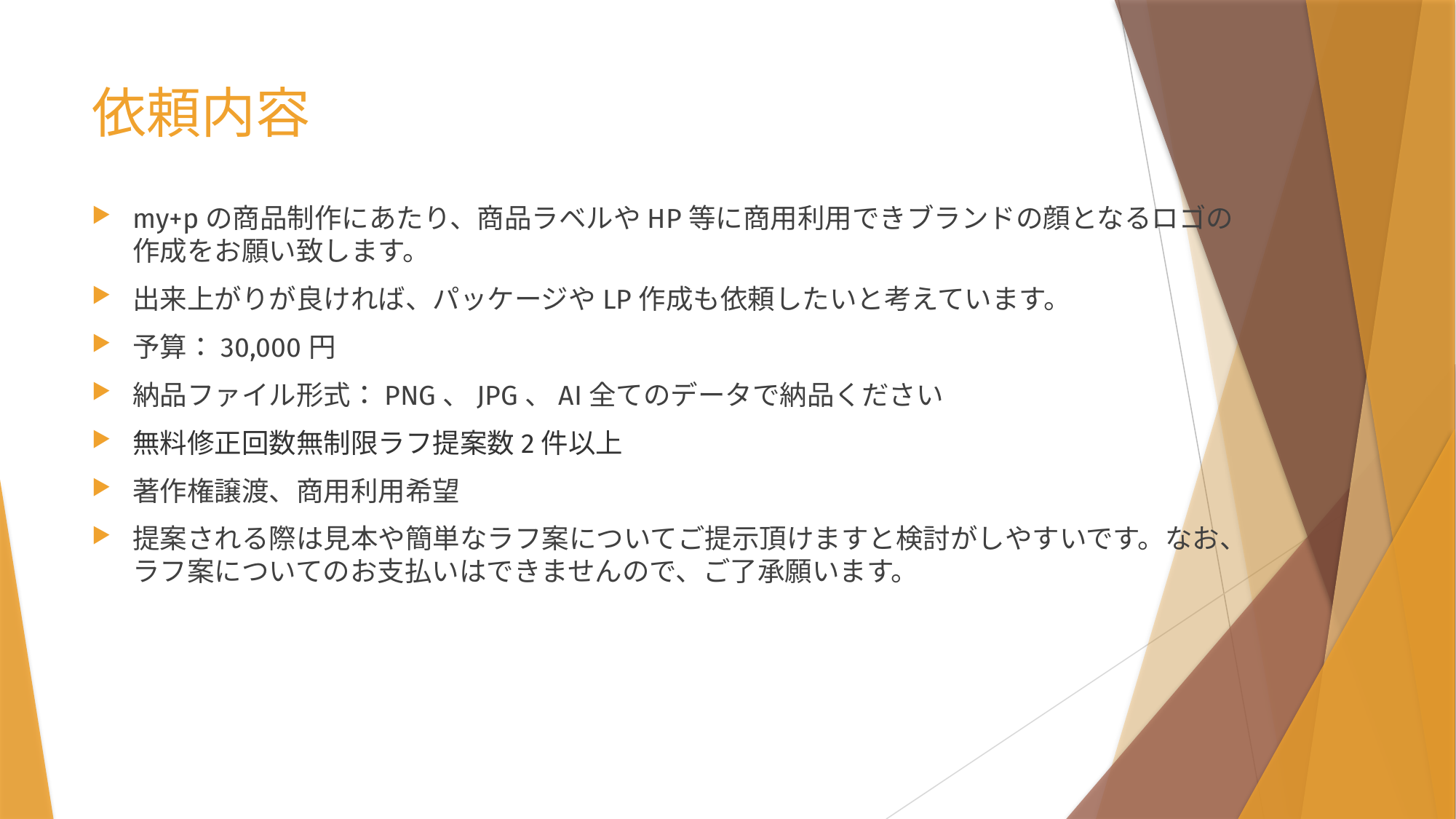

# 依頼内容
my+pの商品制作にあたり、商品ラベルやHP等に商用利用できブランドの顔となるロゴの作成をお願い致します。
出来上がりが良ければ、パッケージやLP作成も依頼したいと考えています。
予算：30,000円
納品ファイル形式：PNG、JPG、AI全てのデータで納品ください
無料修正回数無制限ラフ提案数2件以上
著作権譲渡、商用利用希望
提案される際は見本や簡単なラフ案についてご提示頂けますと検討がしやすいです。なお、ラフ案についてのお支払いはできませんので、ご了承願います。